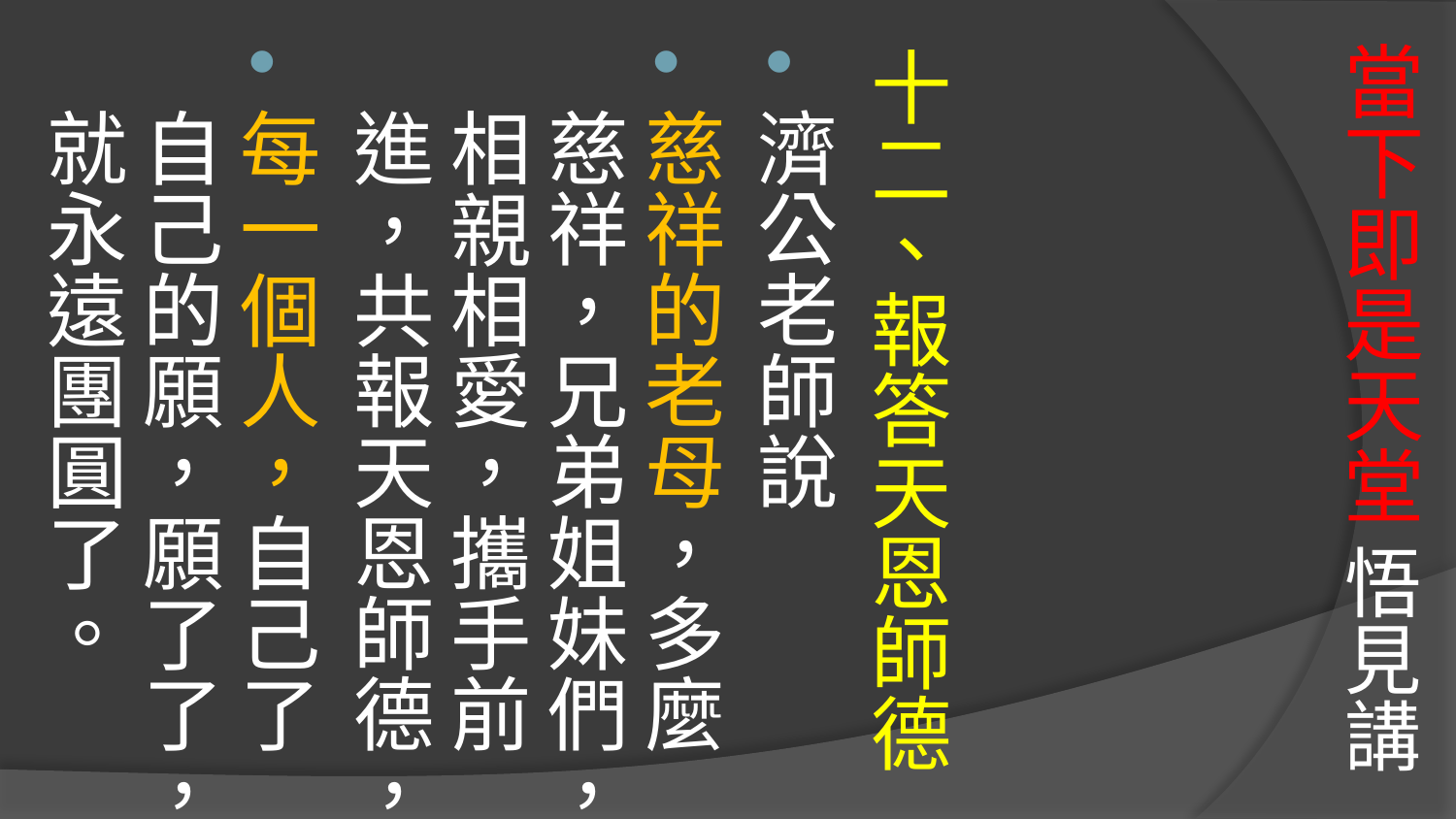

# 當下即是天堂 悟見講
十二、報答天恩師德
濟公老師說
慈祥的老母，多麼慈祥，兄弟姐妹們，相親相愛，攜手前進，共報天恩師德，
每一個人，自己了自己的願，願了了，就永遠團圓了。